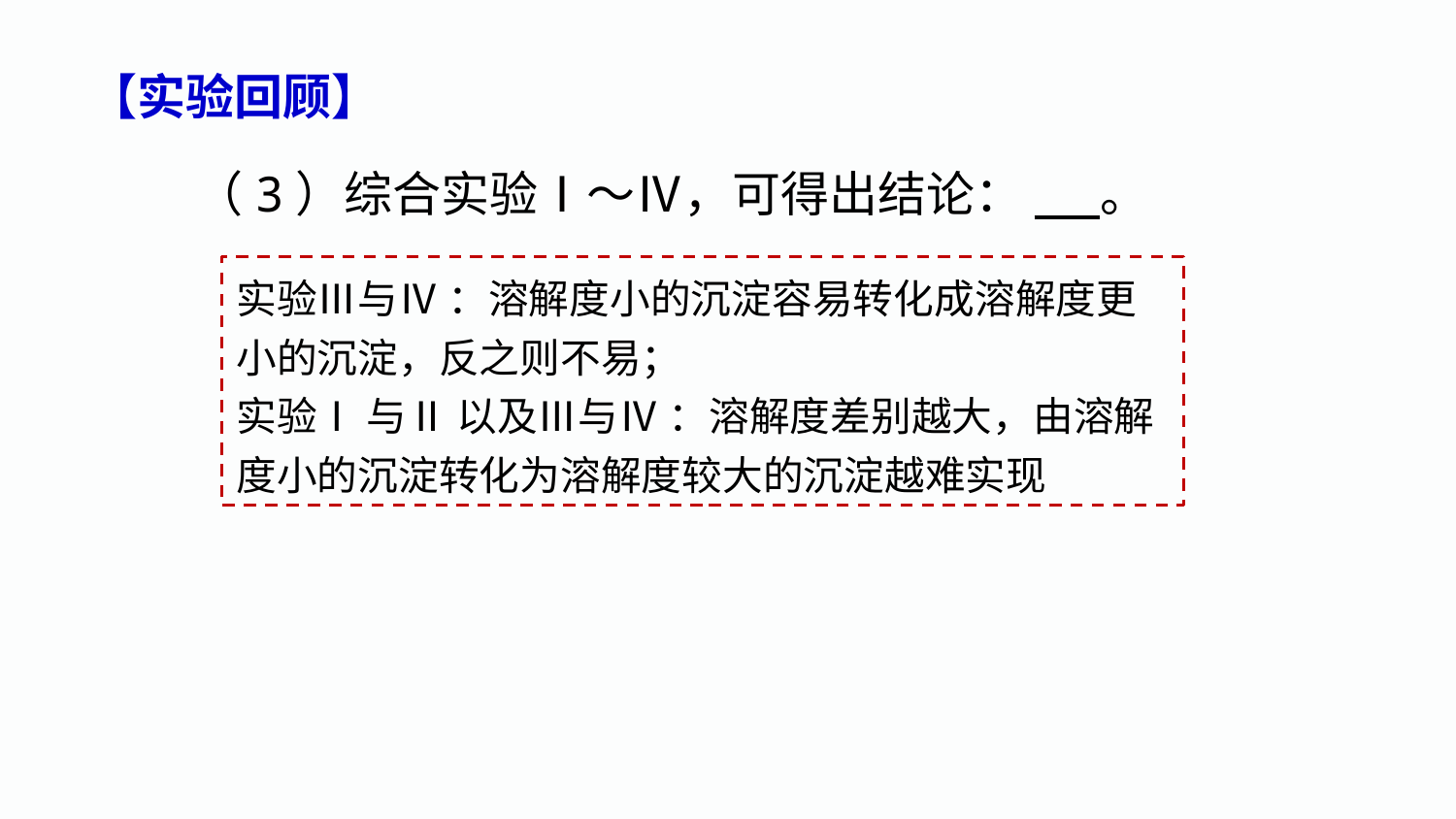

【实验回顾】
（3）综合实验Ⅰ～Ⅳ，可得出结论：       。
实验Ⅲ与Ⅳ ：溶解度小的沉淀容易转化成溶解度更小的沉淀，反之则不易；
实验Ⅰ 与Ⅱ 以及Ⅲ与Ⅳ ：溶解度差别越大，由溶解度小的沉淀转化为溶解度较大的沉淀越难实现